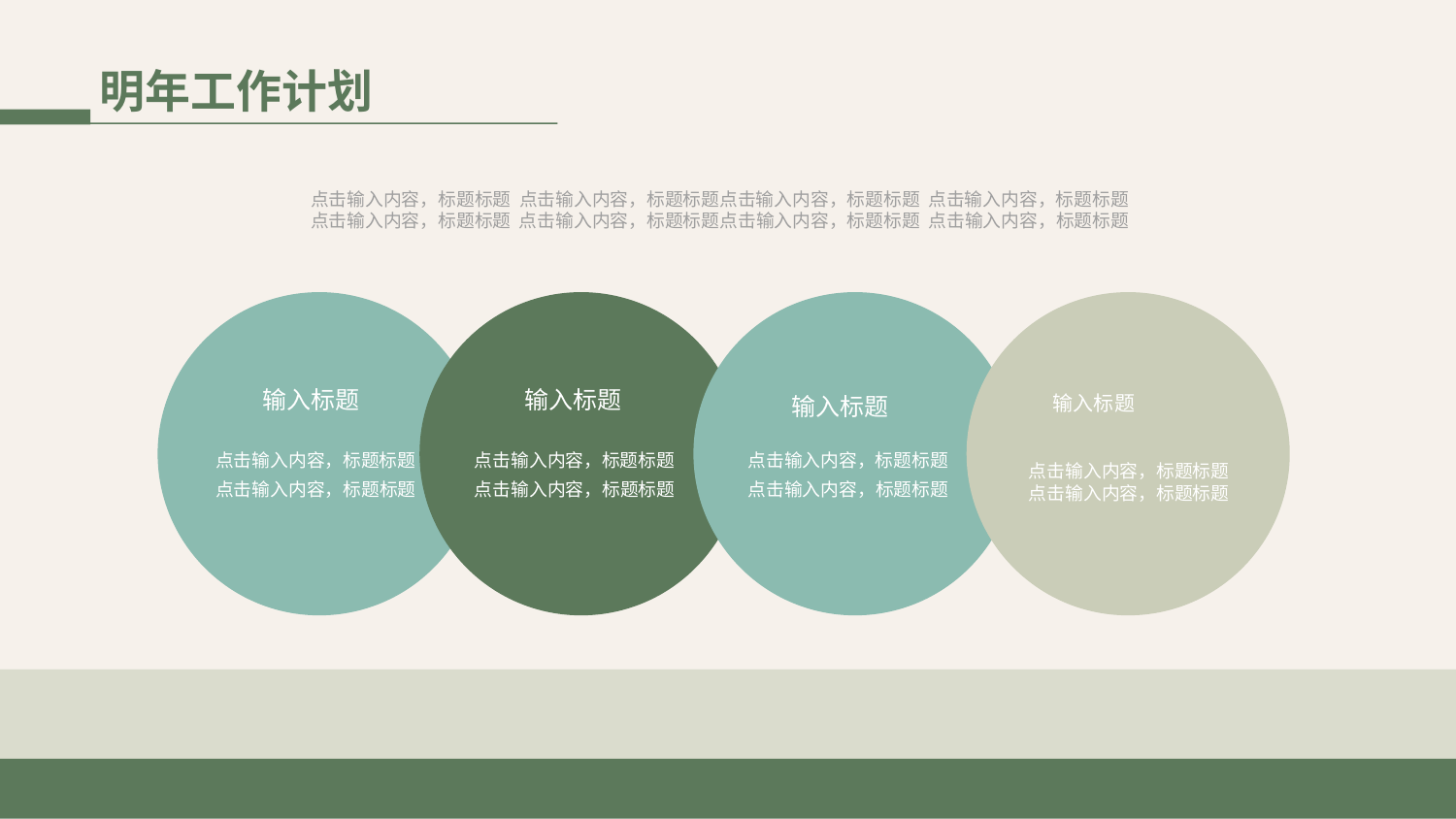

# 明年工作计划
点击输入内容，标题标题  点击输入内容，标题标题点击输入内容，标题标题  点击输入内容，标题标题
点击输入内容，标题标题  点击输入内容，标题标题点击输入内容，标题标题  点击输入内容，标题标题

输入标题
点击输入内容，标题标题 点击输入内容，标题标题

输入标题
点击输入内容，标题标题 点击输入内容，标题标题

输入标题
点击输入内容，标题标题 点击输入内容，标题标题

输入标题
点击输入内容，标题标题 点击输入内容，标题标题